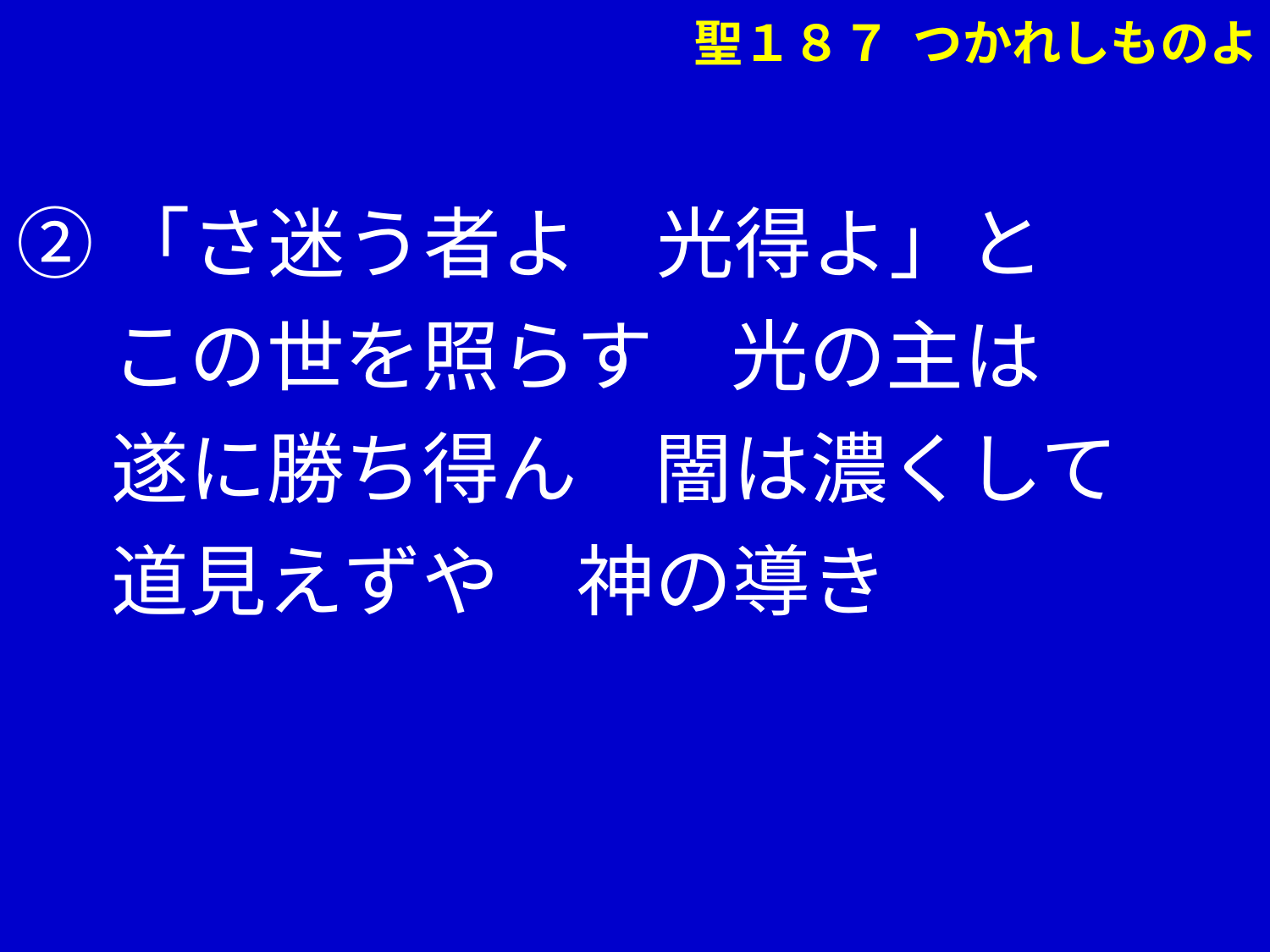

聖１８７  つかれしものよ

②「さ迷う者よ　光得よ」と
　 この世を照らす　光の主は
　 遂に勝ち得ん　闇は濃くして
　 道見えずや　神の導き